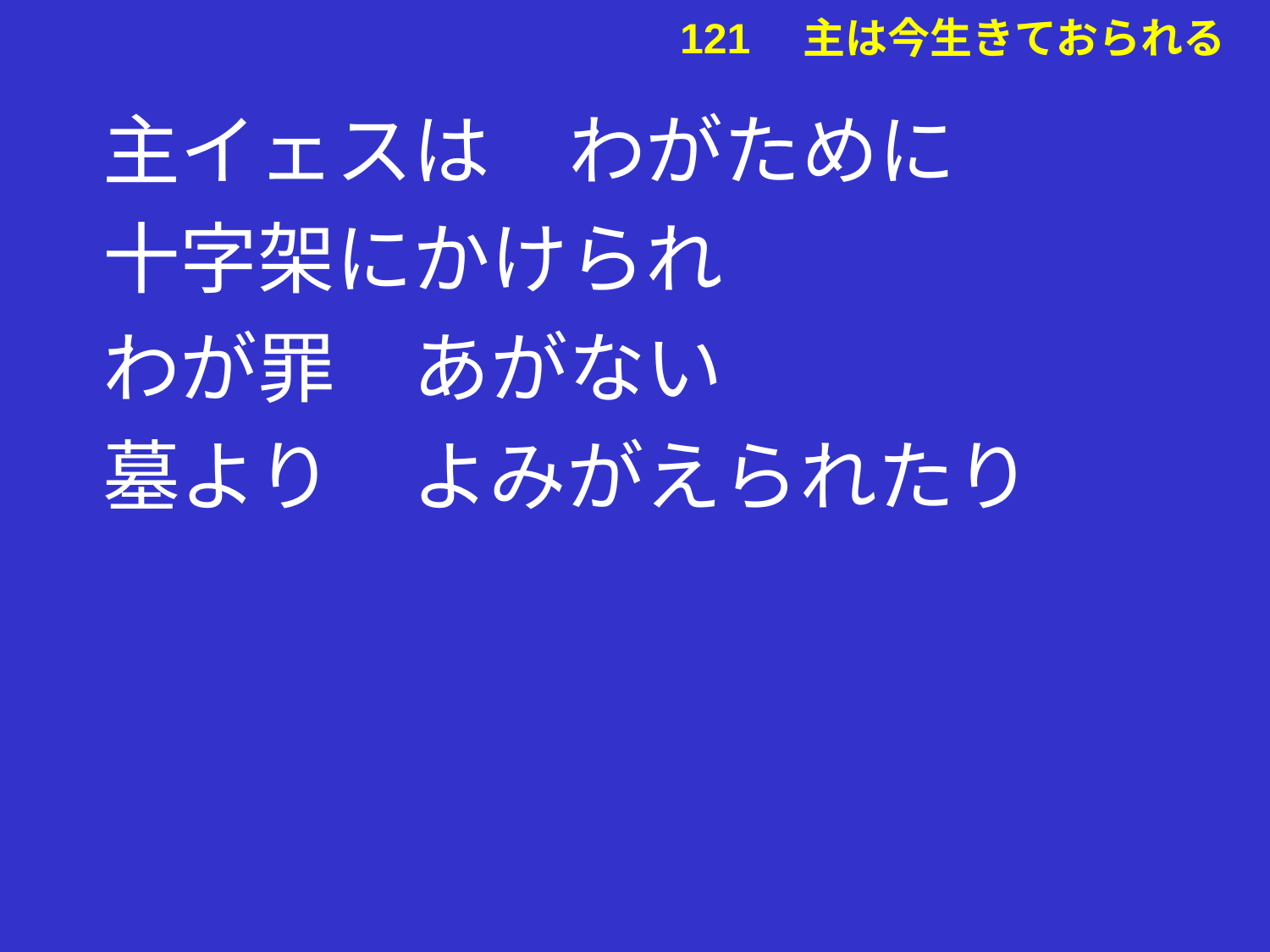

主イェスは　わがために
十字架にかけられ
わが罪　あがない
墓より　よみがえられたり

# 121　主は今生きておられる